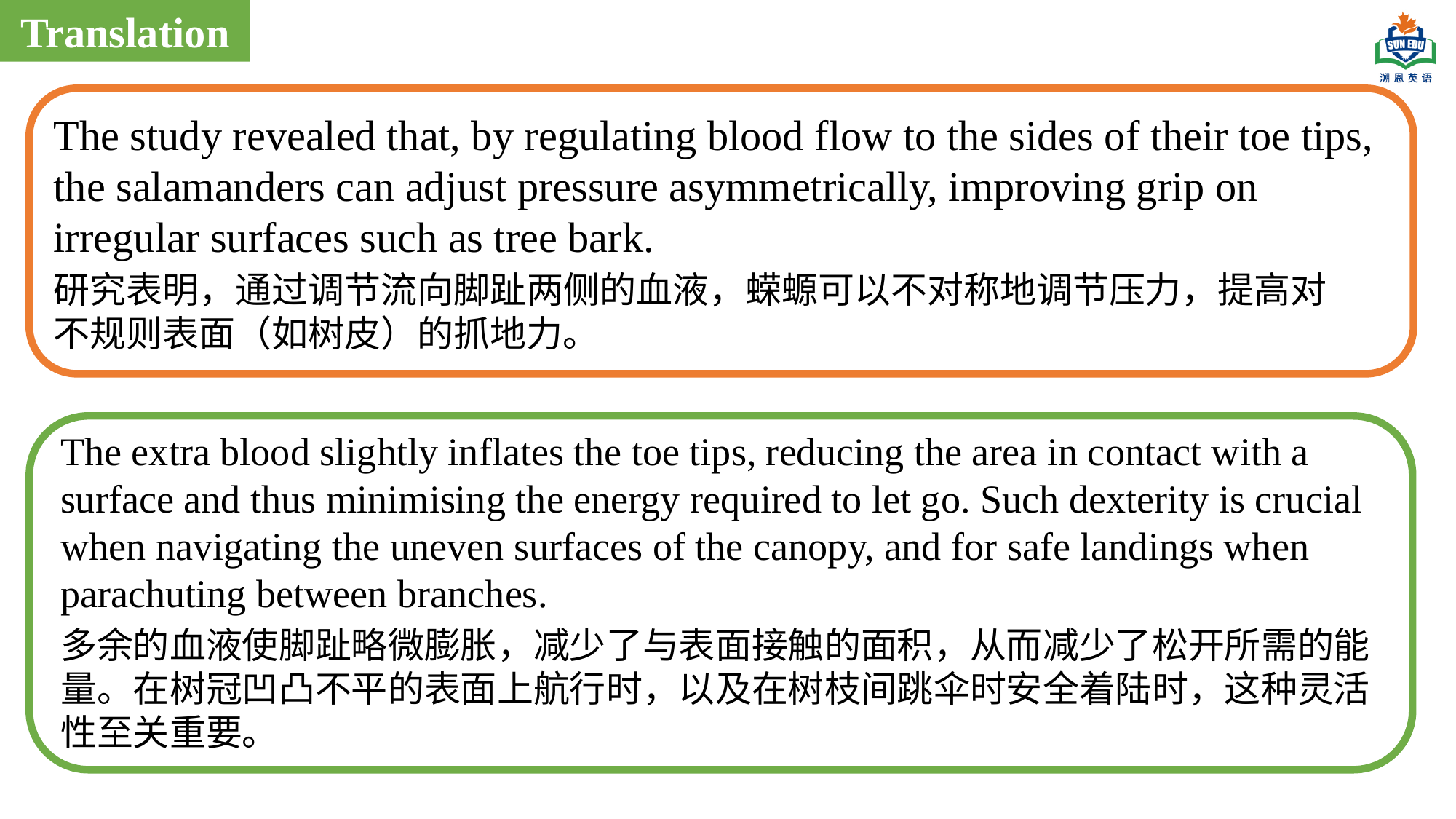

Translation

The study revealed that, by regulating blood flow to the sides of their toe tips, the salamanders can adjust pressure asymmetrically, improving grip on irregular surfaces such as tree bark.
研究表明，通过调节流向脚趾两侧的血液，蝾螈可以不对称地调节压力，提高对不规则表面（如树皮）的抓地力。

The extra blood slightly inflates the toe tips, reducing the area in contact with a surface and thus minimising the energy required to let go. Such dexterity is crucial when navigating the uneven surfaces of the canopy, and for safe landings when parachuting between branches.
多余的血液使脚趾略微膨胀，减少了与表面接触的面积，从而减少了松开所需的能量。在树冠凹凸不平的表面上航行时，以及在树枝间跳伞时安全着陆时，这种灵活性至关重要。